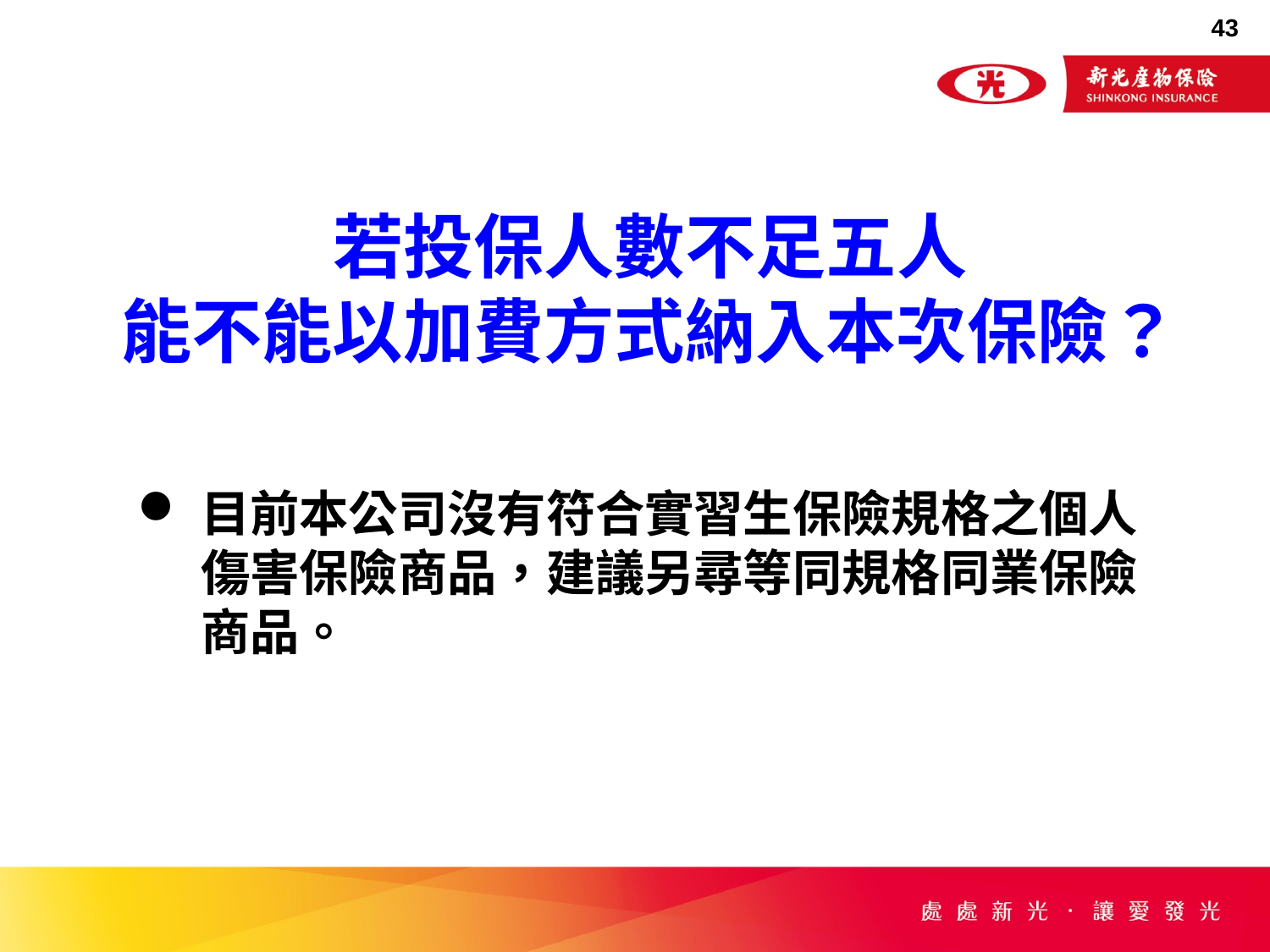

若投保人數不足五人
能不能以加費方式納入本次保險？
目前本公司沒有符合實習生保險規格之個人傷害保險商品，建議另尋等同規格同業保險商品。